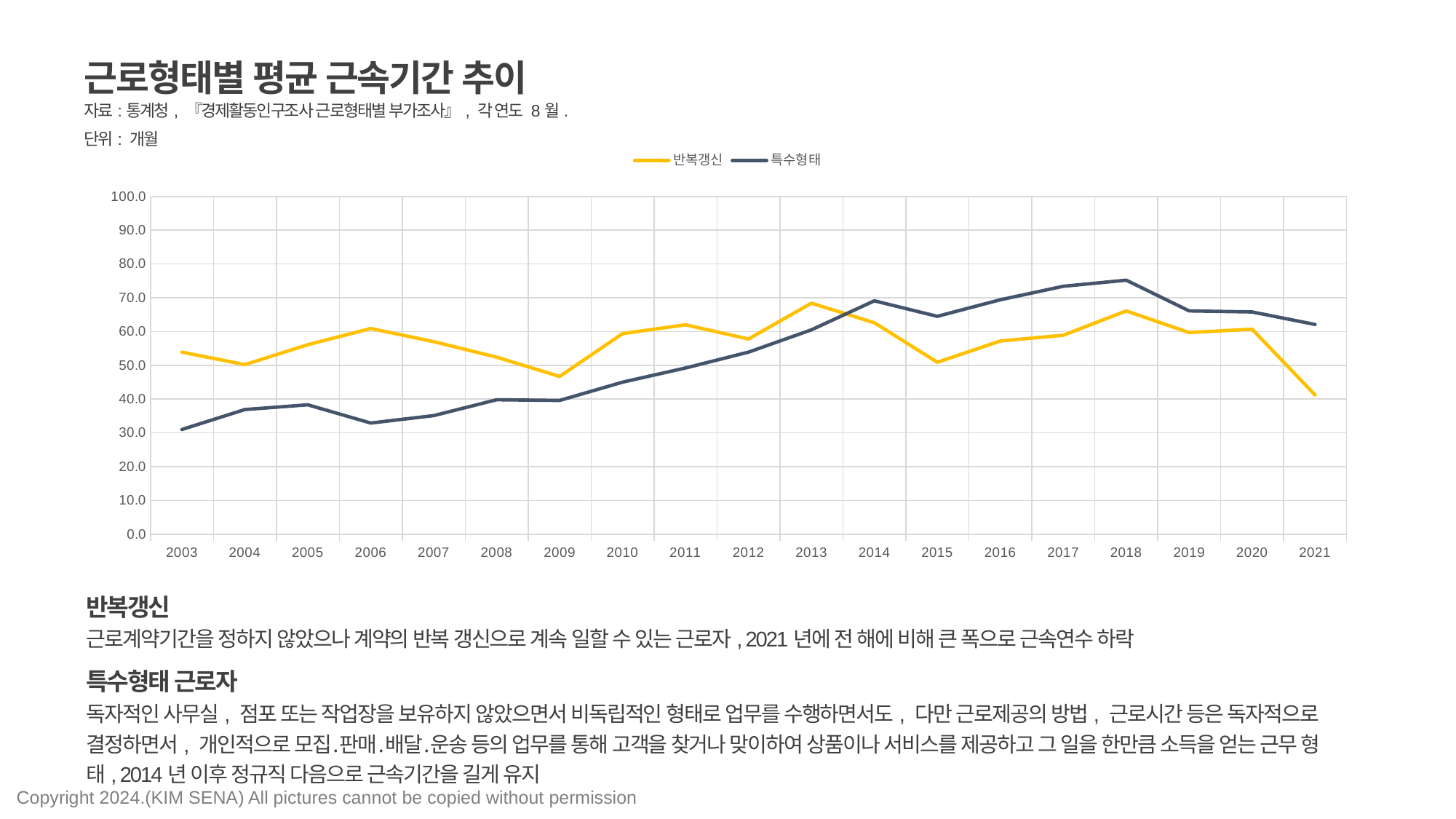

근로형태별 평균 근속기간 추이
자료:통계청, 『경제활동인구조사 근로형태별 부가조사』, 각 연도 8월.
단위: 개월

### Chart

| Category | 반복갱신 | 특수형태 |
|---|---|---|
반복갱신
근로계약기간을 정하지 않았으나 계약의 반복 갱신으로 계속 일할 수 있는 근로자, 2021년에 전 해에 비해 큰 폭으로 근속연수 하락
특수형태 근로자
독자적인 사무실, 점포 또는 작업장을 보유하지 않았으면서 비독립적인 형태로 업무를 수행하면서도, 다만 근로제공의 방법, 근로시간 등은 독자적으로 결정하면서, 개인적으로 모집․판매․배달․운송 등의 업무를 통해 고객을 찾거나 맞이하여 상품이나 서비스를 제공하고 그 일을 한만큼 소득을 얻는 근무 형태, 2014년 이후 정규직 다음으로 근속기간을 길게 유지